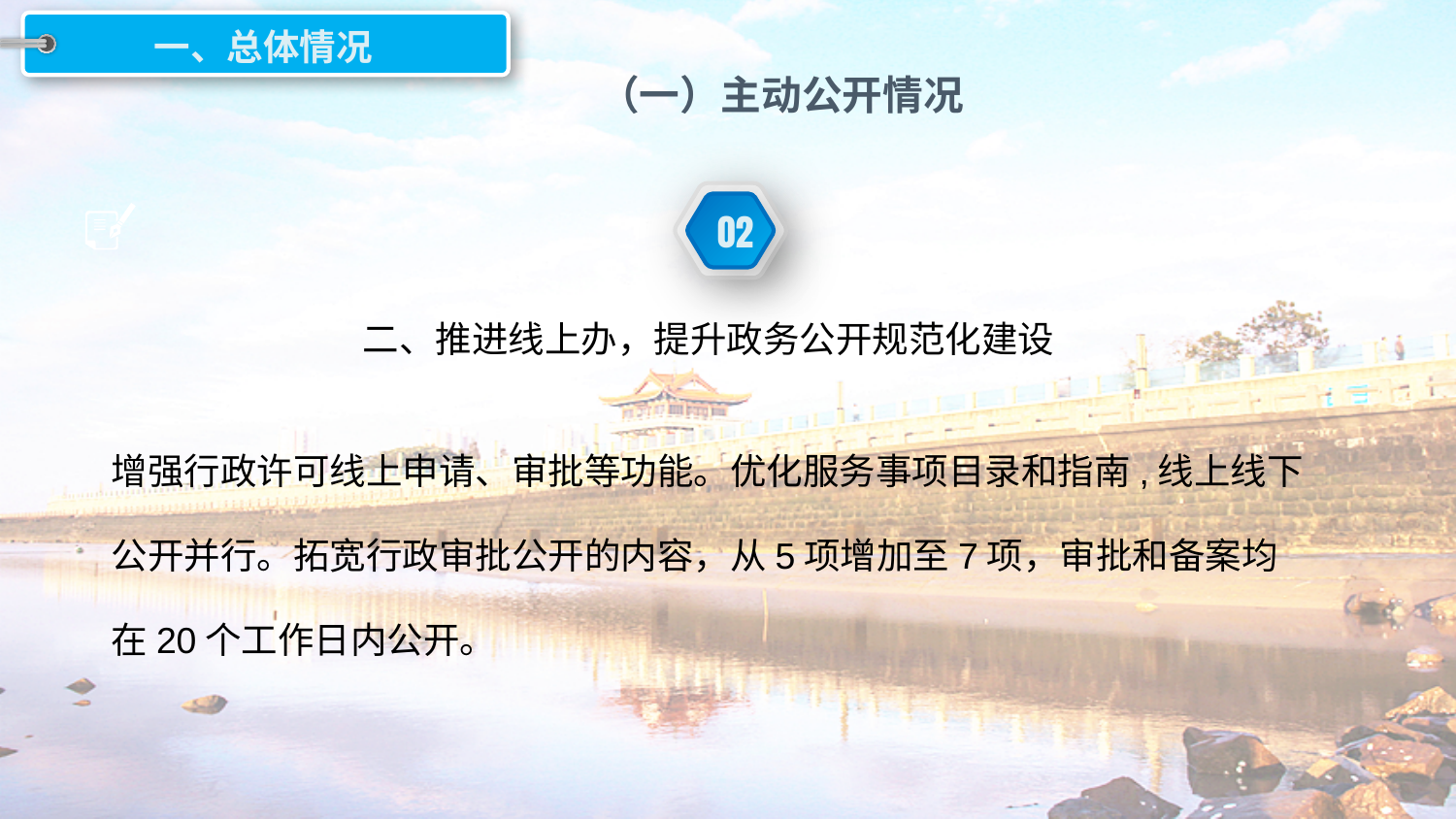

一、总体情况

（一）主动公开情况

02
二、推进线上办，提升政务公开规范化建设

增强行政许可线上申请、审批等功能。优化服务事项目录和指南,线上线下公开并行。拓宽行政审批公开的内容，从5项增加至7项，审批和备案均在20个工作日内公开。